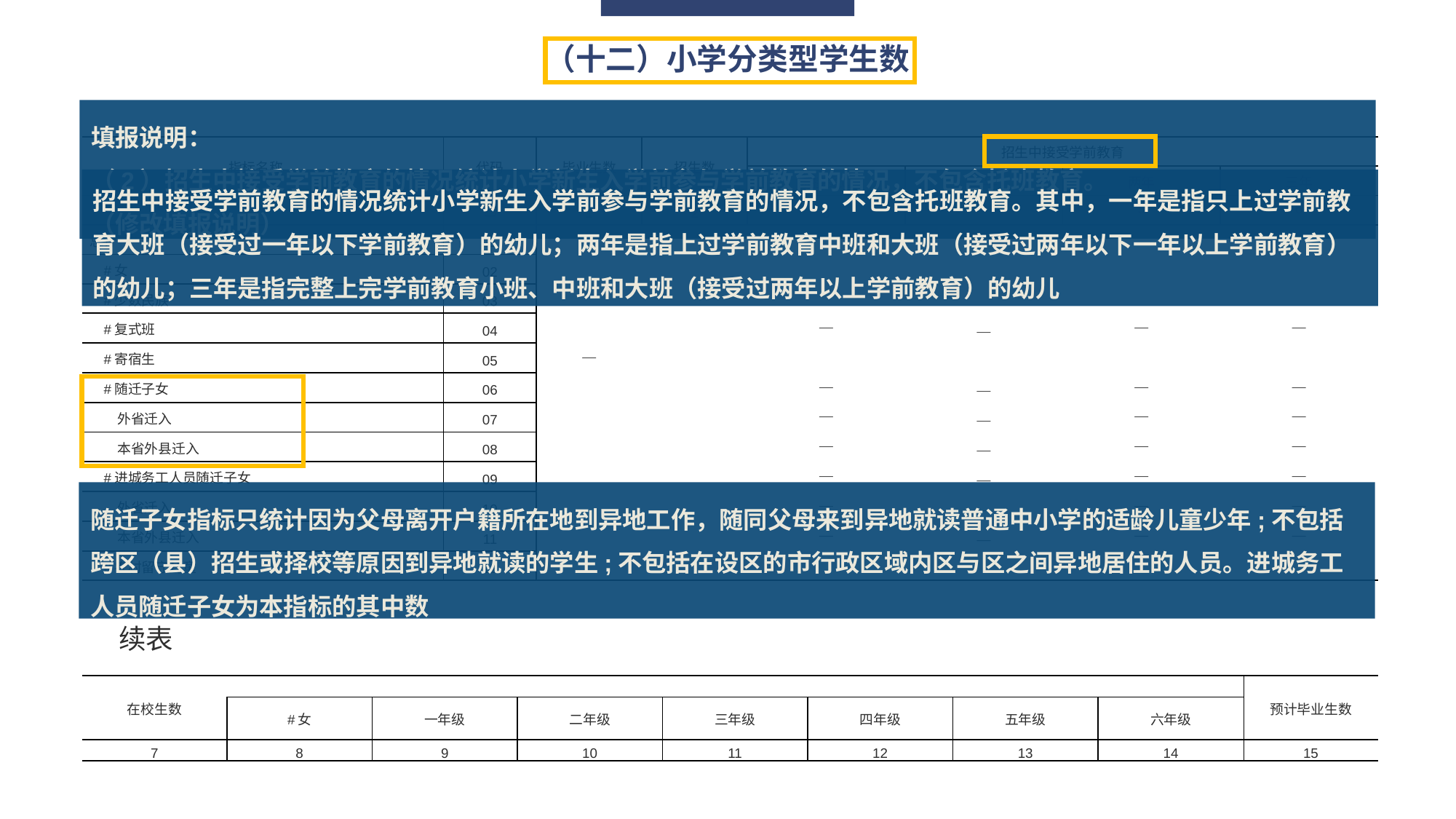

（十二）小学分类型学生数

填报说明：
（2）招生中接受学前教育的情况统计小学新生入学前参与学前教育的情况，不包含托班教育。
（修改填报说明）
| 指标名称 | 代码 | 毕业生数 | 招生数 | 招生中接受学前教育 |  |  |  |
| --- | --- | --- | --- | --- | --- | --- | --- |
|  |  |  |  | 未接受过 | 一年 | 两年 | 三年 |
| 甲 | 乙 | 1 | 2 | 3 | 4 | 5 | 6 |
| 总计 | 01 |  |  |  |  |  |  |
| #女 | 02 |  |  |  |  |  |  |
| #少数民族 | 03 |  |  |  |  |  |  |
| #复式班 | 04 |  |  | — | — | — | — |
| #寄宿生 | 05 | — |  |  |  |  |  |
| #随迁子女 | 06 |  |  | — | — | — | — |
| 外省迁入 | 07 |  |  | — | — | — | — |
| 本省外县迁入 | 08 |  |  | — | — | — | — |
| #进城务工人员随迁子女 | 09 |  |  | — | — | — | — |
| 外省迁入 | 10 |  |  | — | — | — | — |
| 本省外县迁入 | 11 |  |  | — | — | — | — |
| #农村留守儿童 | 12 |  |  |  |  |  |  |

招生中接受学前教育的情况统计小学新生入学前参与学前教育的情况，不包含托班教育。其中，一年是指只上过学前教育大班（接受过一年以下学前教育）的幼儿；两年是指上过学前教育中班和大班（接受过两年以下一年以上学前教育）的幼儿；三年是指完整上完学前教育小班、中班和大班（接受过两年以上学前教育）的幼儿

随迁子女指标只统计因为父母离开户籍所在地到异地工作，随同父母来到异地就读普通中小学的适龄儿童少年;不包括跨区（县）招生或择校等原因到异地就读的学生;不包括在设区的市行政区域内区与区之间异地居住的人员。进城务工人员随迁子女为本指标的其中数
续表
|  |  |  |  |  |  |  |  | 预计毕业生数 |
| --- | --- | --- | --- | --- | --- | --- | --- | --- |
| 在校生数 | #女 | 一年级 | 二年级 | 三年级 | 四年级 | 五年级 | 六年级 |  |
| 7 | 8 | 9 | 10 | 11 | 12 | 13 | 14 | 15 |